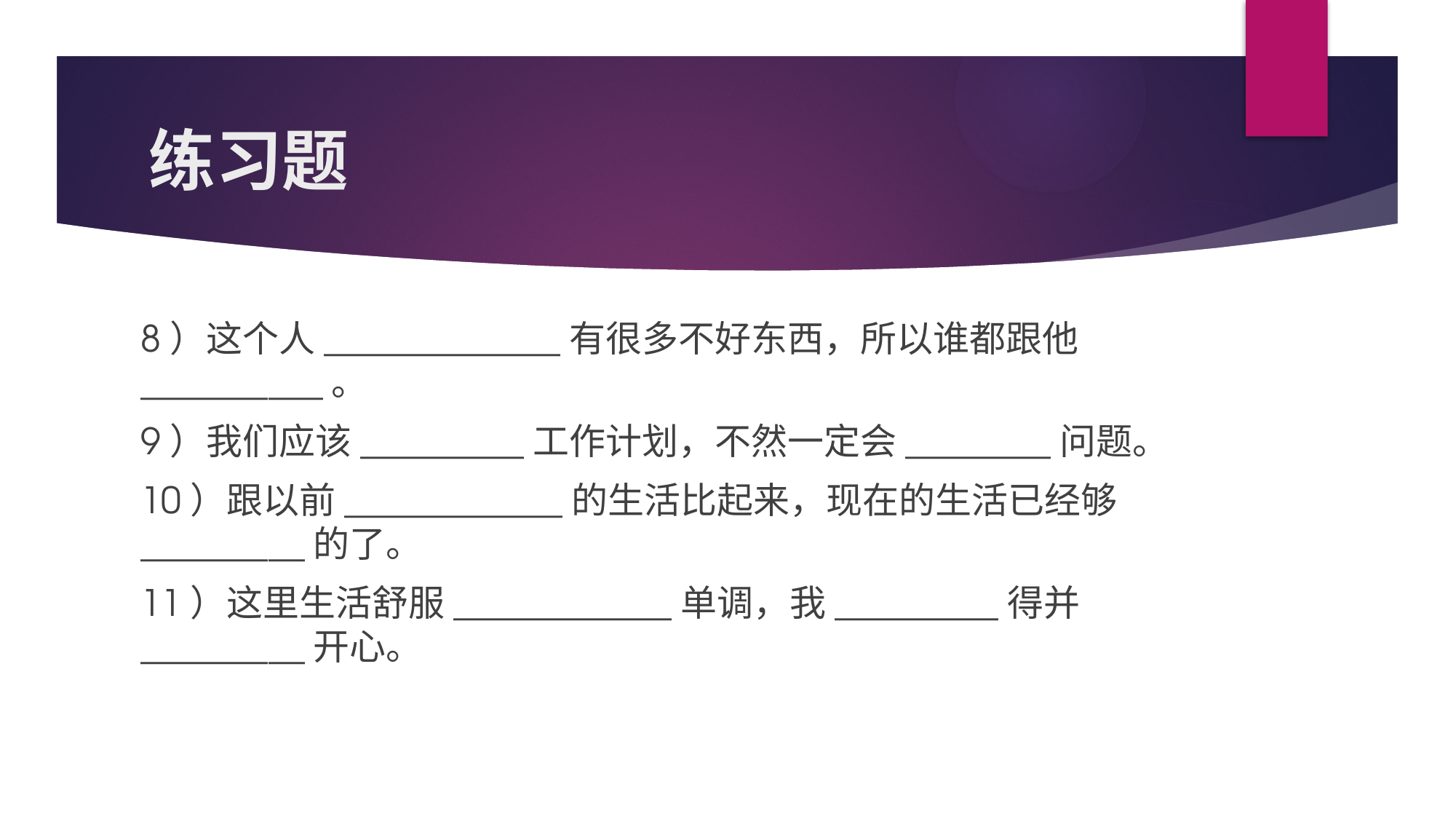

# 练习题
8）这个人_____________有很多不好东西，所以谁都跟他__________。
9）我们应该_________工作计划，不然一定会________问题。
10）跟以前____________的生活比起来，现在的生活已经够_________的了。
11）这里生活舒服____________单调，我_________得并_________开心。